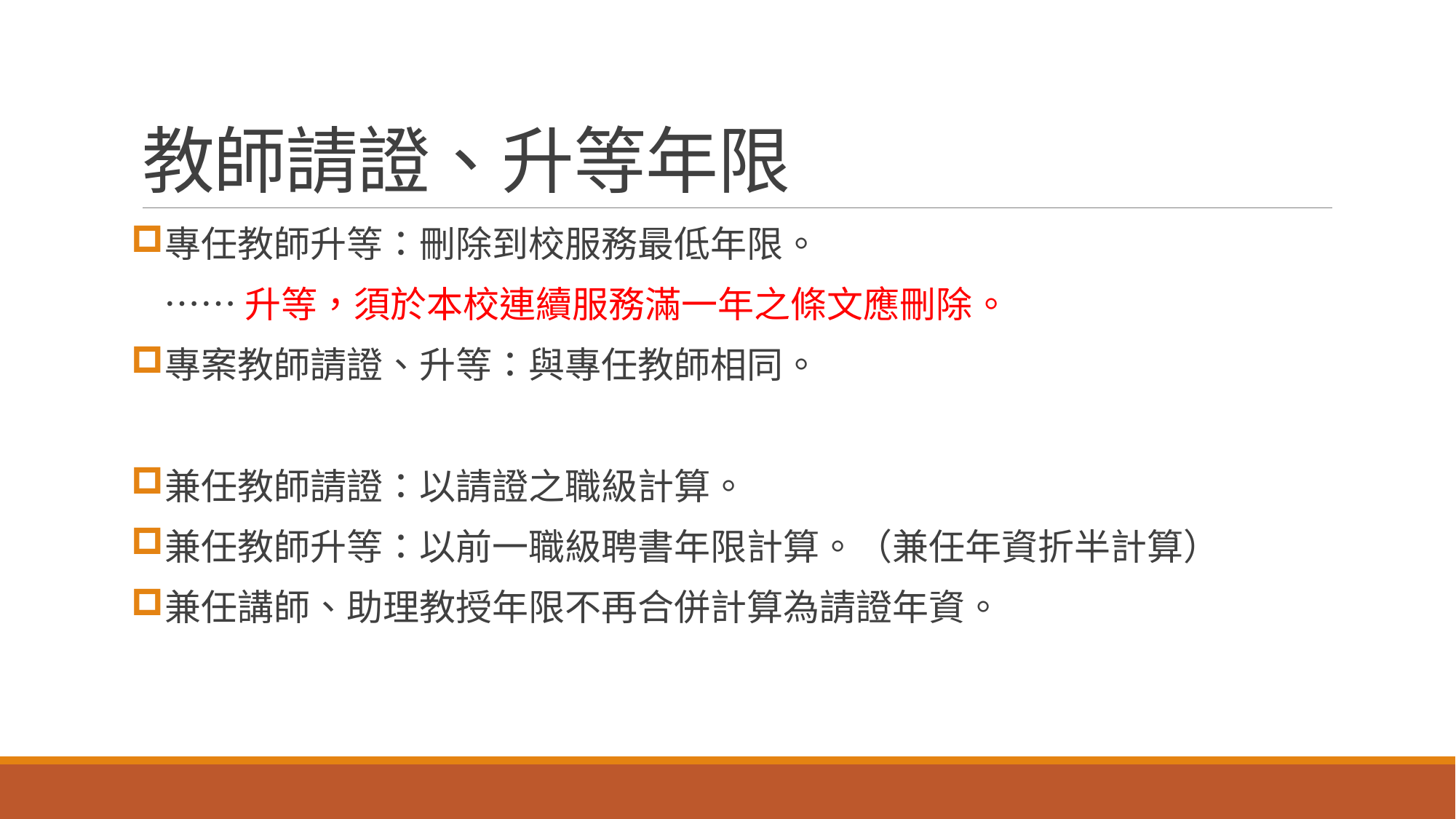

# 教師請證、升等年限
專任教師升等：刪除到校服務最低年限。
    ……升等，須於本校連續服務滿一年之條文應刪除。
專案教師請證、升等：與專任教師相同。

兼任教師請證：以請證之職級計算。
兼任教師升等：以前一職級聘書年限計算。（兼任年資折半計算）
兼任講師、助理教授年限不再合併計算為請證年資。